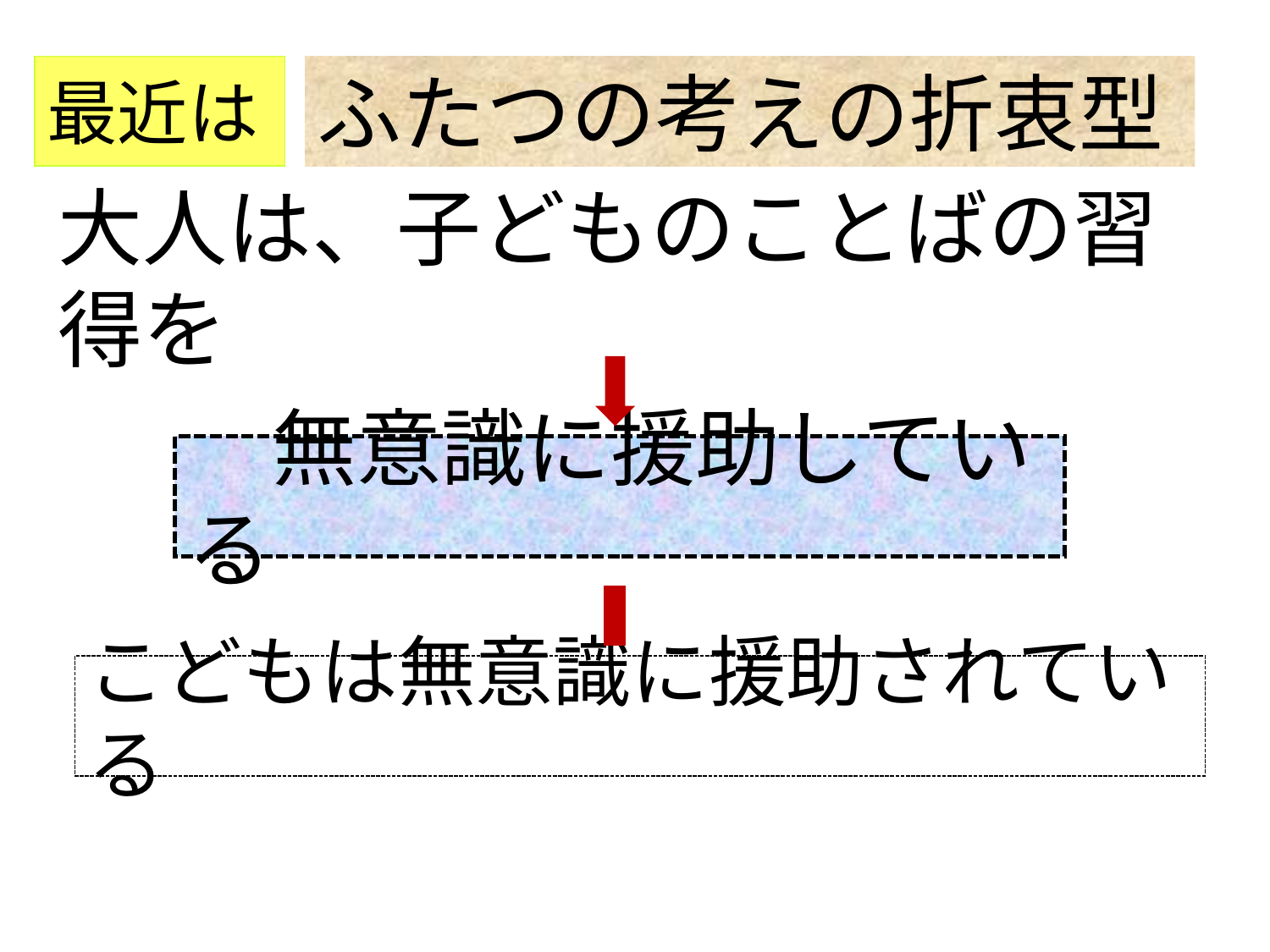

最近は
ふたつの考えの折衷型
# 大人は、子どものことばの習得を

　無意識に援助している
こどもは無意識に援助されている